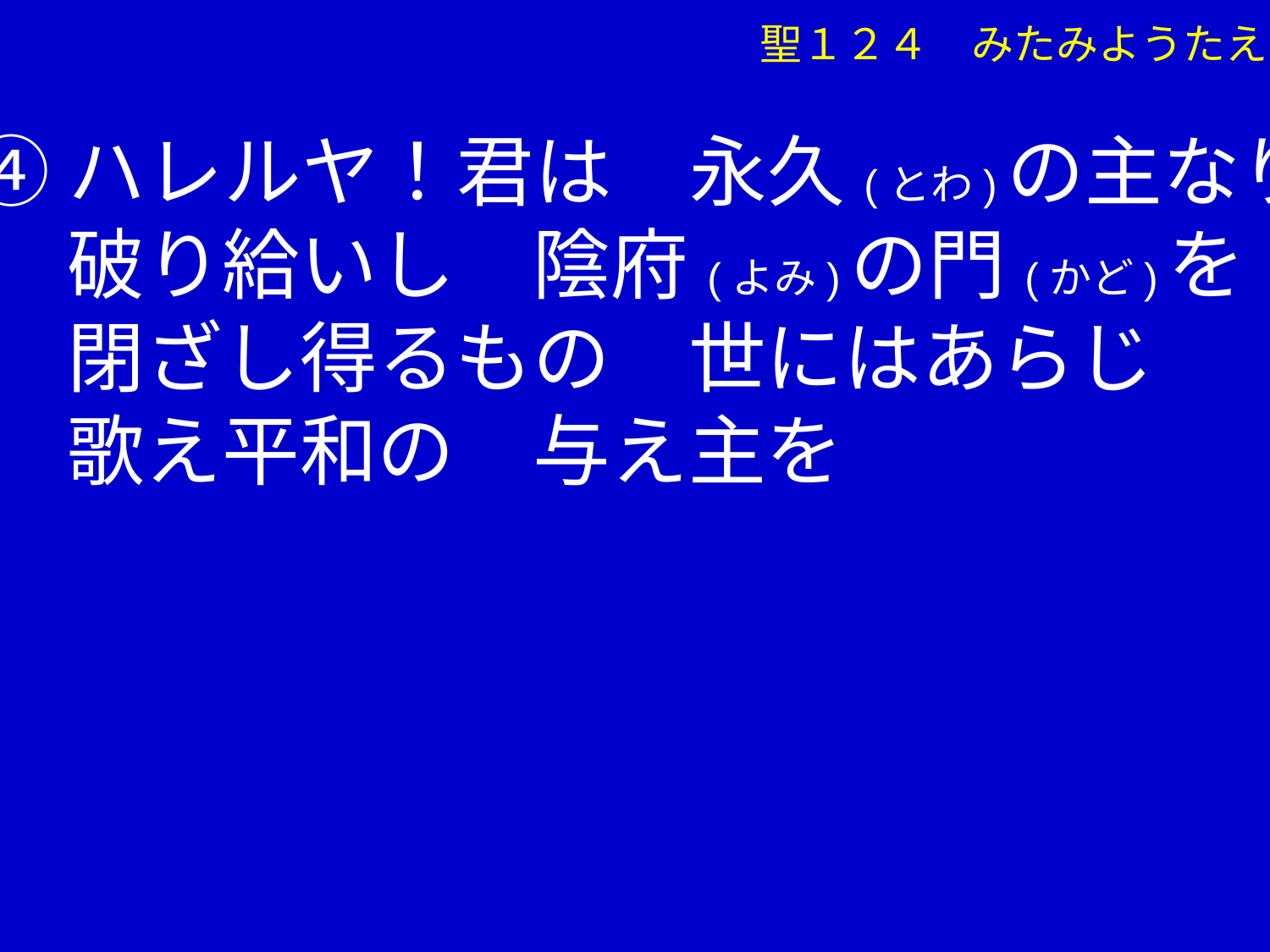

聖１２４　みたみようたえ
④ハレルヤ！君は　永久(とわ)の主なり
　 破り給いし　陰府(よみ)の門(かど)を
　 閉ざし得るもの　世にはあらじ
　 歌え平和の　与え主を